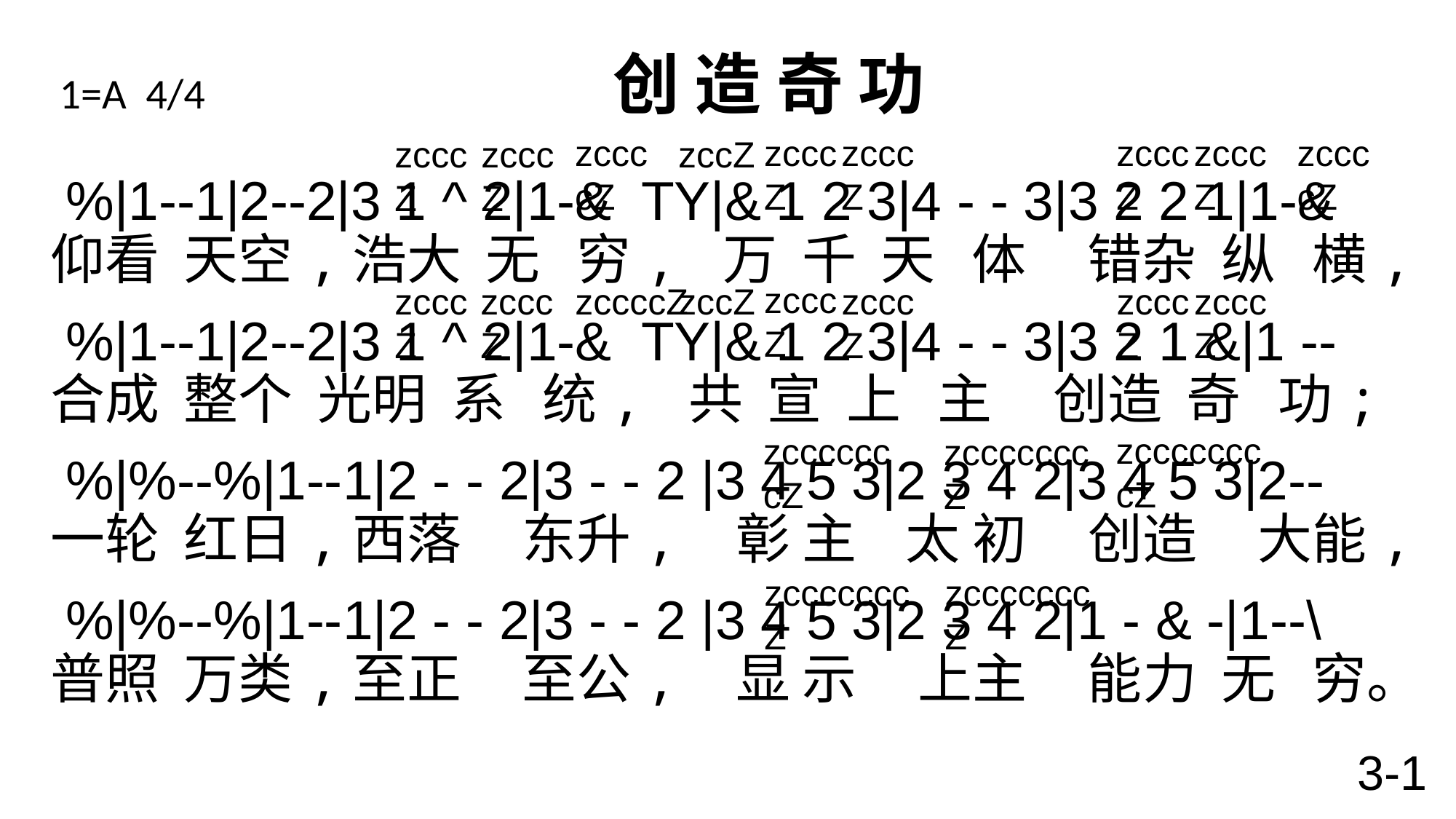

# 1=A  4/4                              创 造 奇 功
zcccZ
zccccZ
zcccZ
zcccZ
zcccZ
zccccZ
zcccZ
zcccZ
zccZ
 %|1--1|2--2|3 1 ^ 2|1-&  TY|& 1 2 3|4 - - 3|3 2 2 1|1-&
仰看  天空,浩大  无   穷, 万  千  天   体     错杂  纵   横,
 %|1--1|2--2|3 1 ^ 2|1-&  TY|& 1 2 3|4 - - 3|3 2 1 &|1 -- 合成  整个  光明  系   统, 共  宣  上   主     创造  奇   功;
 %|%--%|1--1|2 - - 2|3 - - 2 |3 4 5 3|2 3 4 2|3 4 5 3|2--
一轮  红日,西落     东升,   彰 主    太 初     创造     大能,
 %|%--%|1--1|2 - - 2|3 - - 2 |3 4 5 3|2 3 4 2|1 - & -|1--\
普照  万类,至正     至公,   显 示     上主     能力  无   穷。
zcccZ
zcccZ
zccccZ
zccZ
zcccZ
zcccZ
zcccZ
zcccZ
zccccccccZ
zcccccccZ
zcccccccZ
zcccccccZ
zcccccccZ
3-1